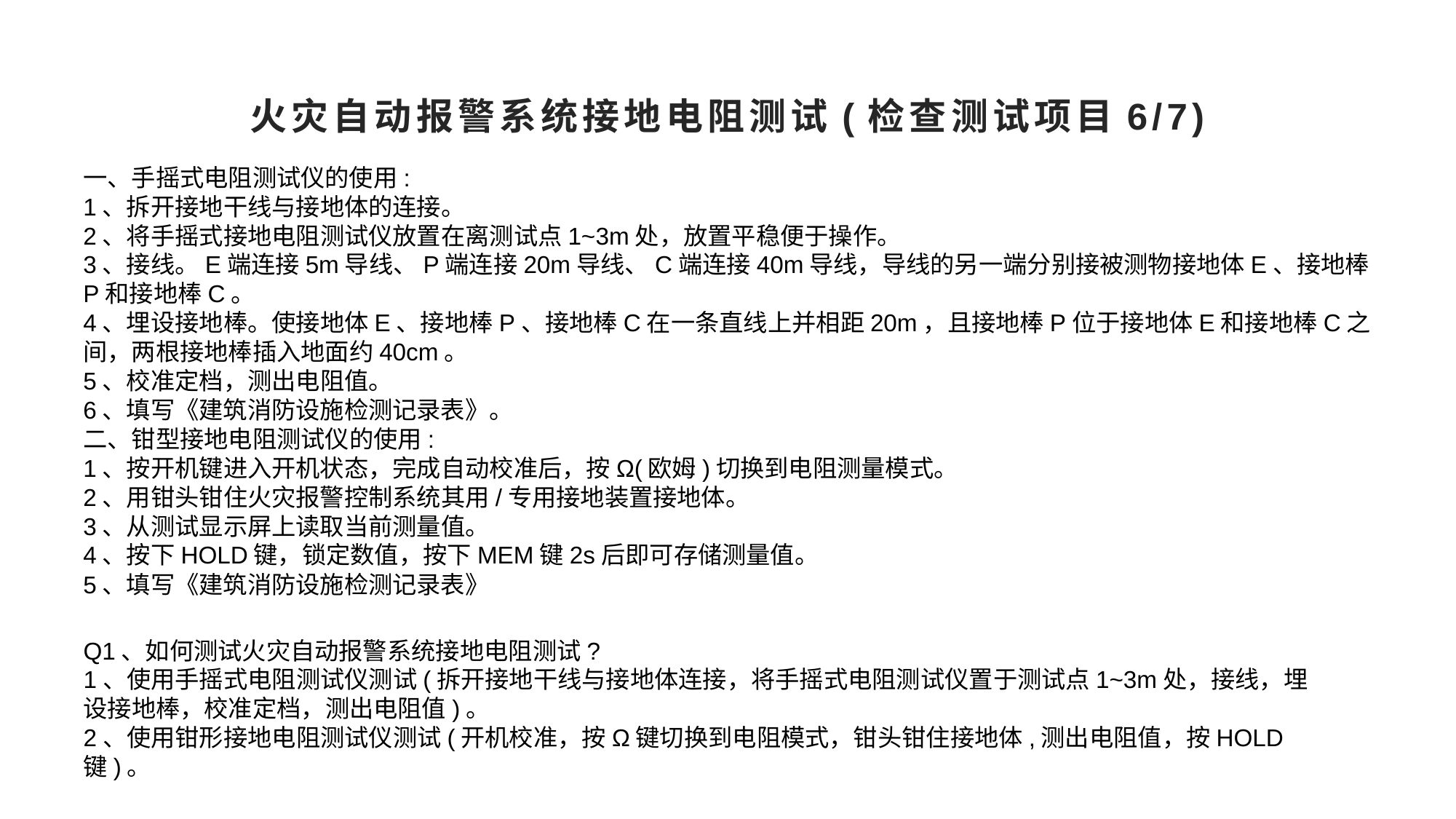

# 火灾自动报警系统接地电阻测试(检查测试项目6/7)
一、手摇式电阻测试仪的使用:
1、拆开接地干线与接地体的连接。
2、将手摇式接地电阻测试仪放置在离测试点1~3m处，放置平稳便于操作。
3、接线。E端连接5m导线、P端连接20m导线、C端连接40m导线，导线的另一端分别接被测物接地体E、接地棒P和接地棒C。
4、埋设接地棒。使接地体E、接地棒P、接地棒C在一条直线上并相距20m，且接地棒P位于接地体E和接地棒C之间，两根接地棒插入地面约40cm。
5、校准定档，测出电阻值。
6、填写《建筑消防设施检测记录表》。
二、钳型接地电阻测试仪的使用:
1、按开机键进入开机状态，完成自动校准后，按Ω(欧姆)切换到电阻测量模式。
2、用钳头钳住火灾报警控制系统其用/专用接地装置接地体。
3、从测试显示屏上读取当前测量值。
4、按下HOLD键，锁定数值，按下MEM键2s后即可存储测量值。
5、填写《建筑消防设施检测记录表》

Q1、如何测试火灾自动报警系统接地电阻测试?
1、使用手摇式电阻测试仪测试(拆开接地干线与接地体连接，将手摇式电阻测试仪置于测试点1~3m处，接线，埋
设接地棒，校准定档，测出电阻值)。
2、使用钳形接地电阻测试仪测试(开机校准，按Ω键切换到电阻模式，钳头钳住接地体,测出电阻值，按HOLD键)。

32